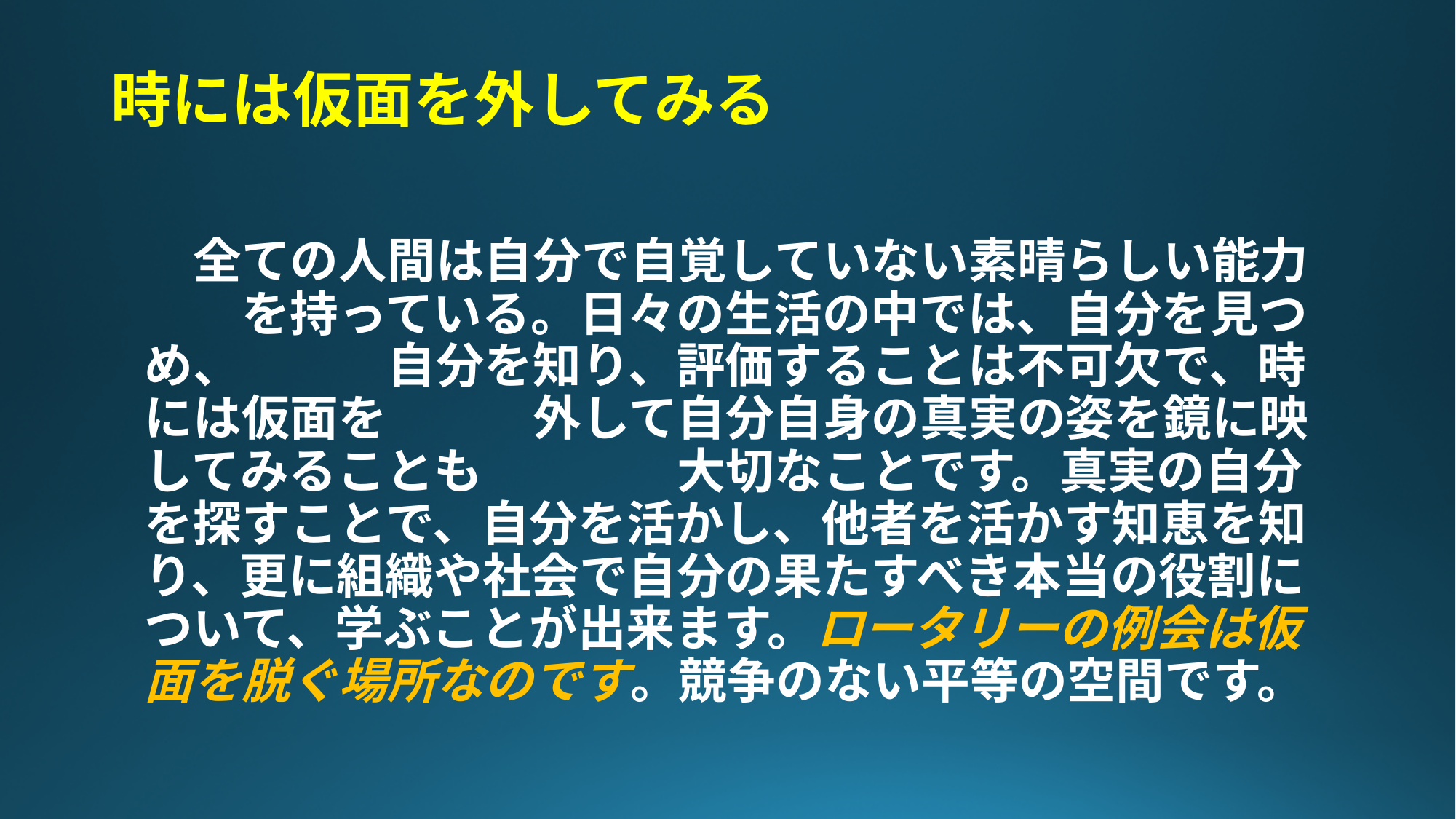

# 時には仮面を外してみる
　全ての人間は自分で自覚していない素晴らしい能力　　を持っている。日々の生活の中では、自分を見つめ、　　　自分を知り、評価することは不可欠で、時には仮面を　　　外して自分自身の真実の姿を鏡に映してみることも　　　　大切なことです。真実の自分を探すことで、自分を活かし、他者を活かす知恵を知り、更に組織や社会で自分の果たすべき本当の役割について、学ぶことが出来ます。ロータリーの例会は仮面を脱ぐ場所なのです。競争のない平等の空間です。